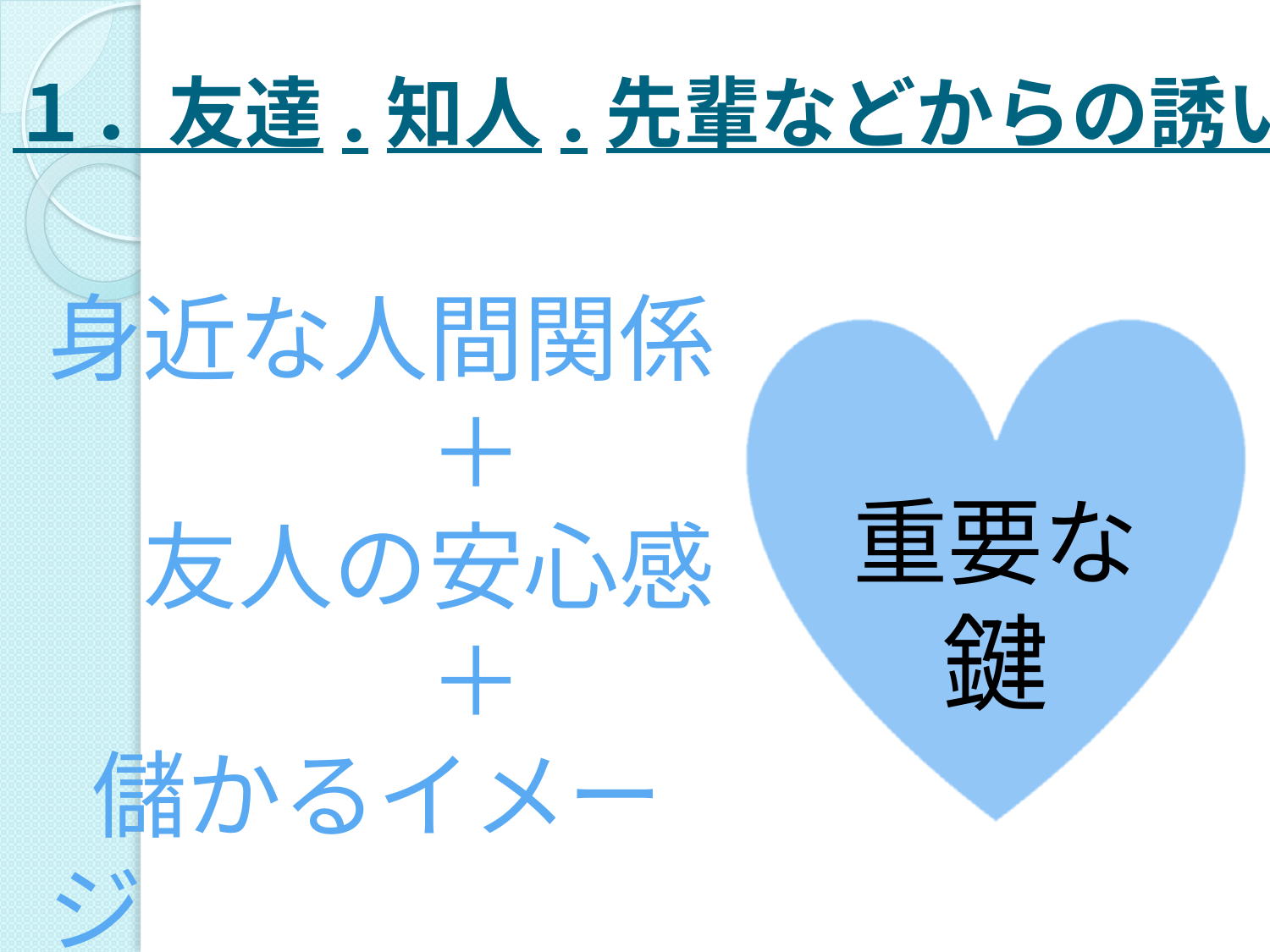

# １．友達.知人.先輩などからの誘い
身近な人間関係
　　　　＋
　友人の安心感
　　　　＋
 儲かるイメージ

重要な鍵